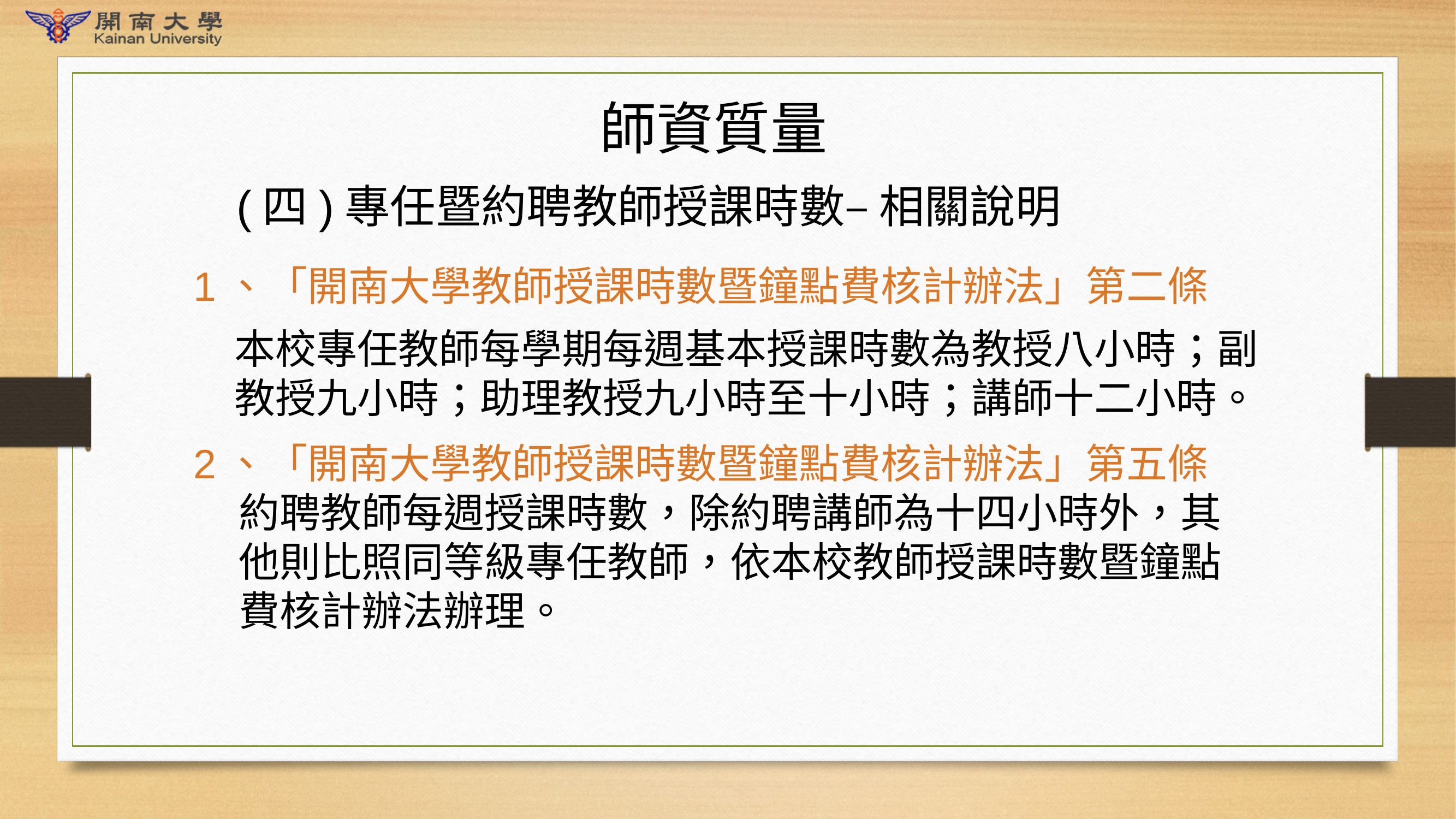

師資質量

(四)專任暨約聘教師授課時數– 相關說明
1、「開南大學教師授課時數暨鐘點費核計辦法」第二條

本校專任教師每學期每週基本授課時數為教授八小時；副教授九小時；助理教授九小時至十小時；講師十二小時。

2、「開南大學教師授課時數暨鐘點費核計辦法」第五條
約聘教師每週授課時數，除約聘講師為十四小時外，其他則比照同等級專任教師，依本校教師授課時數暨鐘點費核計辦法辦理。